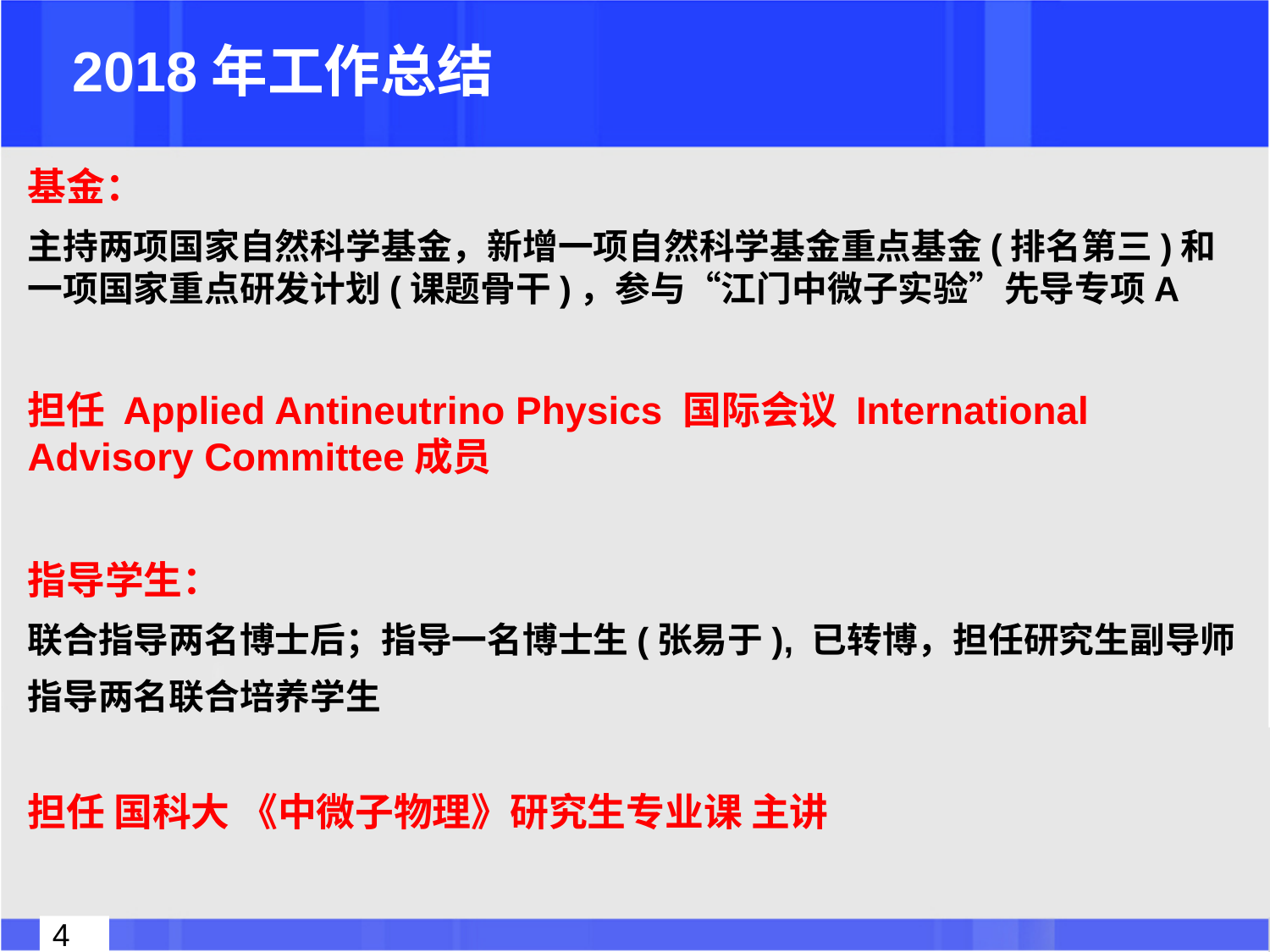

# 2018年工作总结
基金：
主持两项国家自然科学基金，新增一项自然科学基金重点基金(排名第三)和一项国家重点研发计划(课题骨干)，参与“江门中微子实验”先导专项A

担任 Applied Antineutrino Physics 国际会议 International Advisory Committee成员

指导学生：
联合指导两名博士后；指导一名博士生(张易于), 已转博，担任研究生副导师
指导两名联合培养学生

担任 国科大 《中微子物理》研究生专业课 主讲